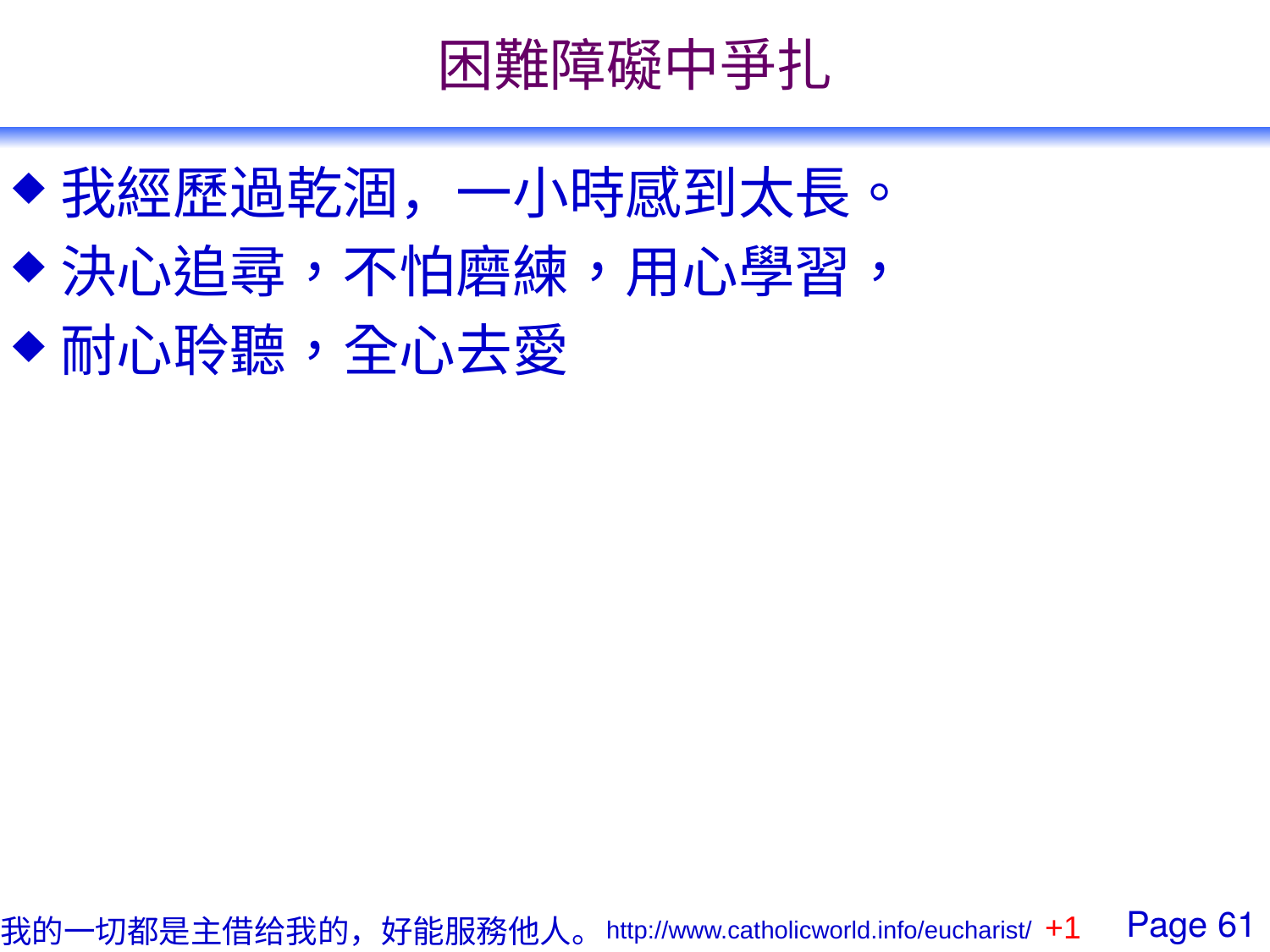

# 困難障礙中爭扎
我經歷過乾涸，一小時感到太長。
決心追尋，不怕磨練，用心學習，
耐心聆聽，全心去愛
+1